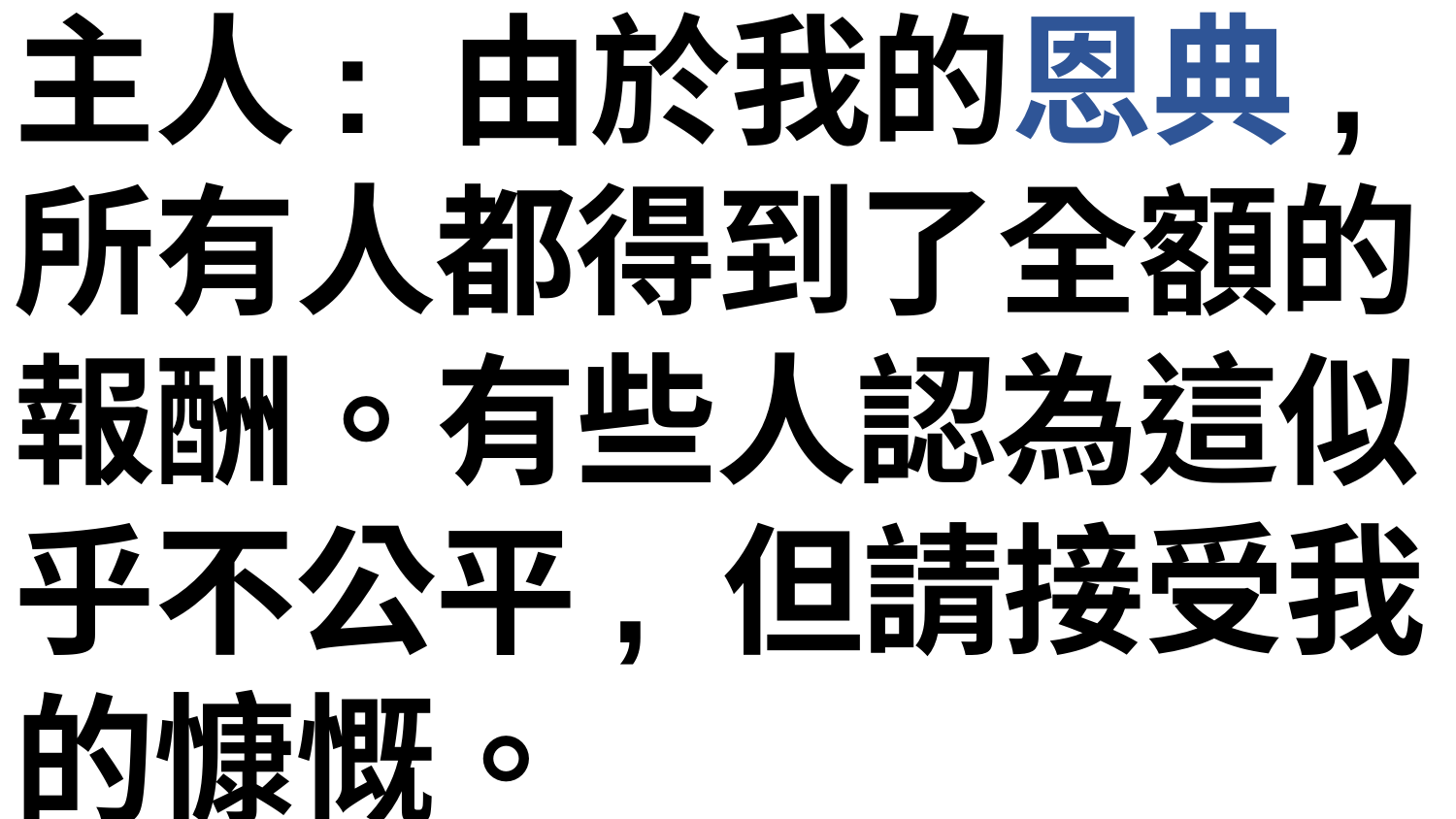

主人: 由於我的恩典, 所有人都得到了全額的報酬。有些人認為這似乎不公平, 但請接受我的慷慨。